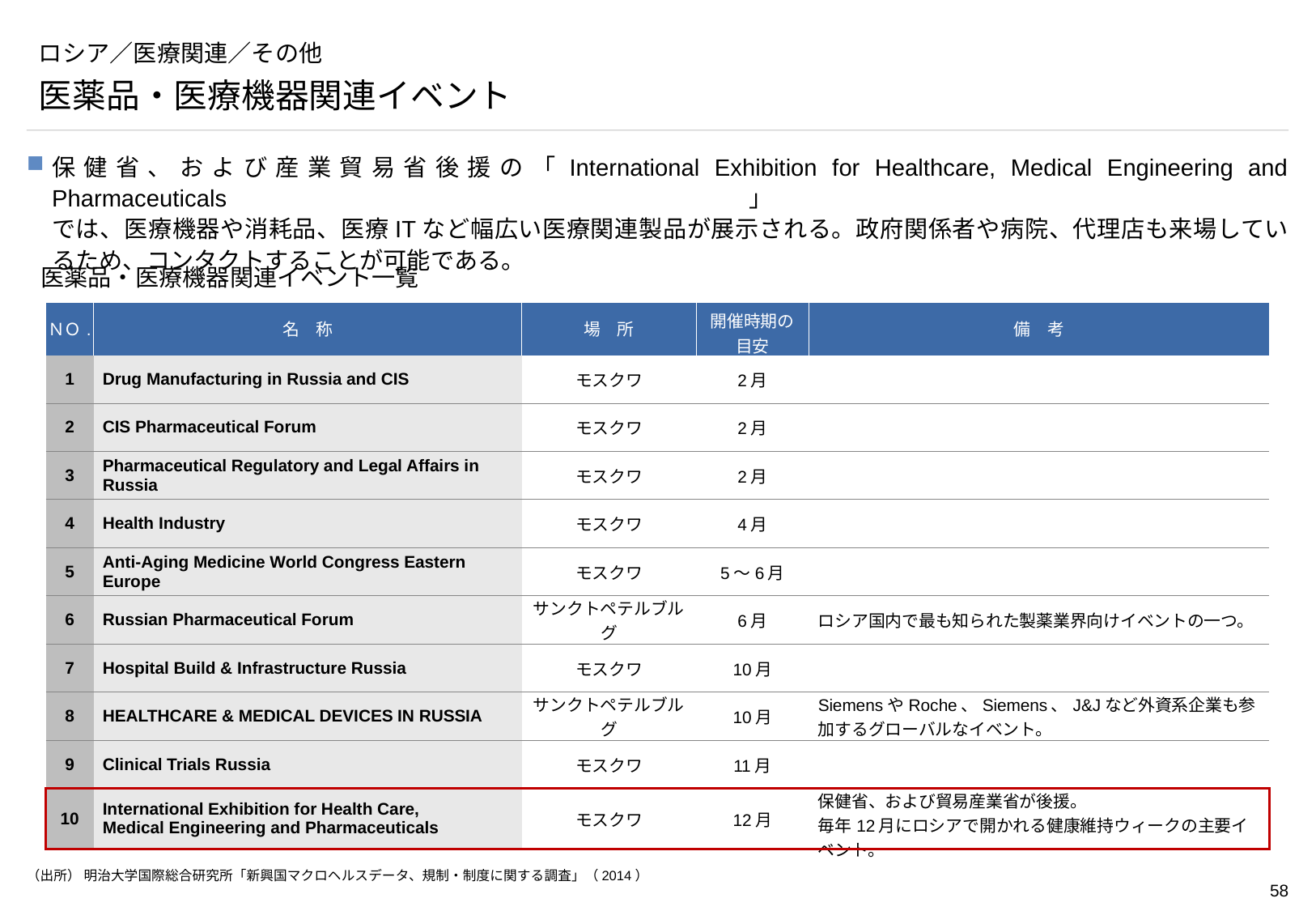

# ロシア／医療関連／その他
医薬品・医療機器関連イベント
保健省、および産業貿易省後援の「International Exhibition for Healthcare, Medical Engineering and Pharmaceuticals」
では、医療機器や消耗品、医療ITなど幅広い医療関連製品が展示される。政府関係者や病院、代理店も来場しているため、コンタクトすることが可能である。
医薬品・医療機器関連イベント一覧
| ＮＯ. | 名　称 | 場　所 | 開催時期の 目安 | 備　考 |
| --- | --- | --- | --- | --- |
| 1 | Drug Manufacturing in Russia and CIS | モスクワ | 2月 |  |
| 2 | CIS Pharmaceutical Forum | モスクワ | 2月 |  |
| 3 | Pharmaceutical Regulatory and Legal Affairs in Russia | モスクワ | 2月 |  |
| 4 | Health Industry | モスクワ | 4月 |  |
| 5 | Anti-Aging Medicine World Congress Eastern Europe | モスクワ | 5～6月 |  |
| 6 | Russian Pharmaceutical Forum | サンクトペテルブルグ | 6月 | ロシア国内で最も知られた製薬業界向けイベントの一つ。 |
| 7 | Hospital Build & Infrastructure Russia | モスクワ | 10月 |  |
| 8 | HEALTHCARE & MEDICAL DEVICES IN RUSSIA | サンクトペテルブルグ | 10月 | SiemensやRoche、Siemens、J&Jなど外資系企業も参加するグローバルなイベント。 |
| 9 | Clinical Trials Russia | モスクワ | 11月 |  |
| 10 | International Exhibition for Health Care, Medical Engineering and Pharmaceuticals | モスクワ | 12月 | 保健省、および貿易産業省が後援。 毎年12月にロシアで開かれる健康維持ウィークの主要イベント。 |
（出所） 明治大学国際総合研究所「新興国マクロヘルスデータ、規制・制度に関する調査」（2014）